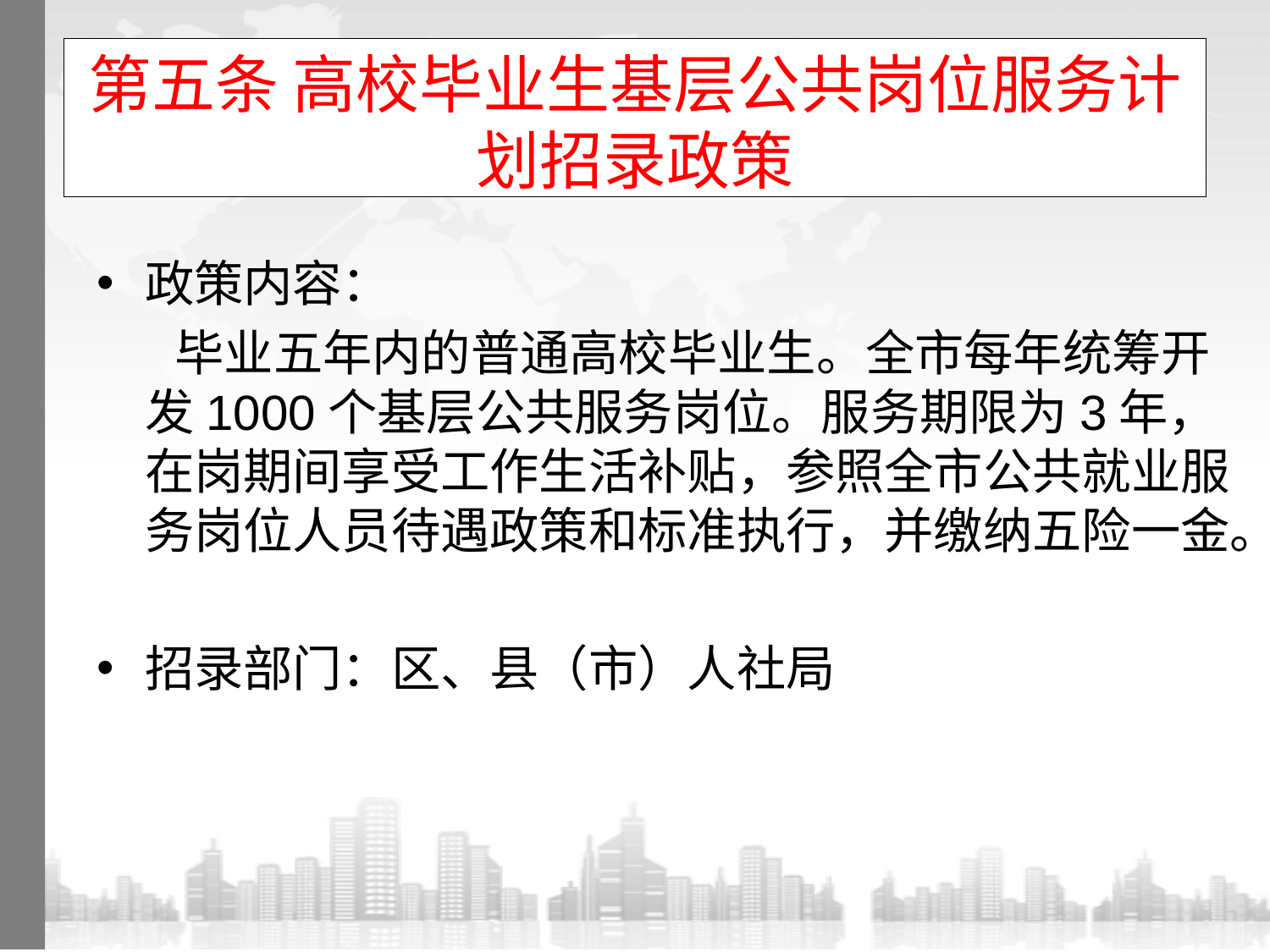

# 第五条 高校毕业生基层公共岗位服务计划招录政策
政策内容：
      毕业五年内的普通高校毕业生。全市每年统筹开发1000个基层公共服务岗位。服务期限为3年，在岗期间享受工作生活补贴，参照全市公共就业服务岗位人员待遇政策和标准执行，并缴纳五险一金。

招录部门：区、县（市）人社局